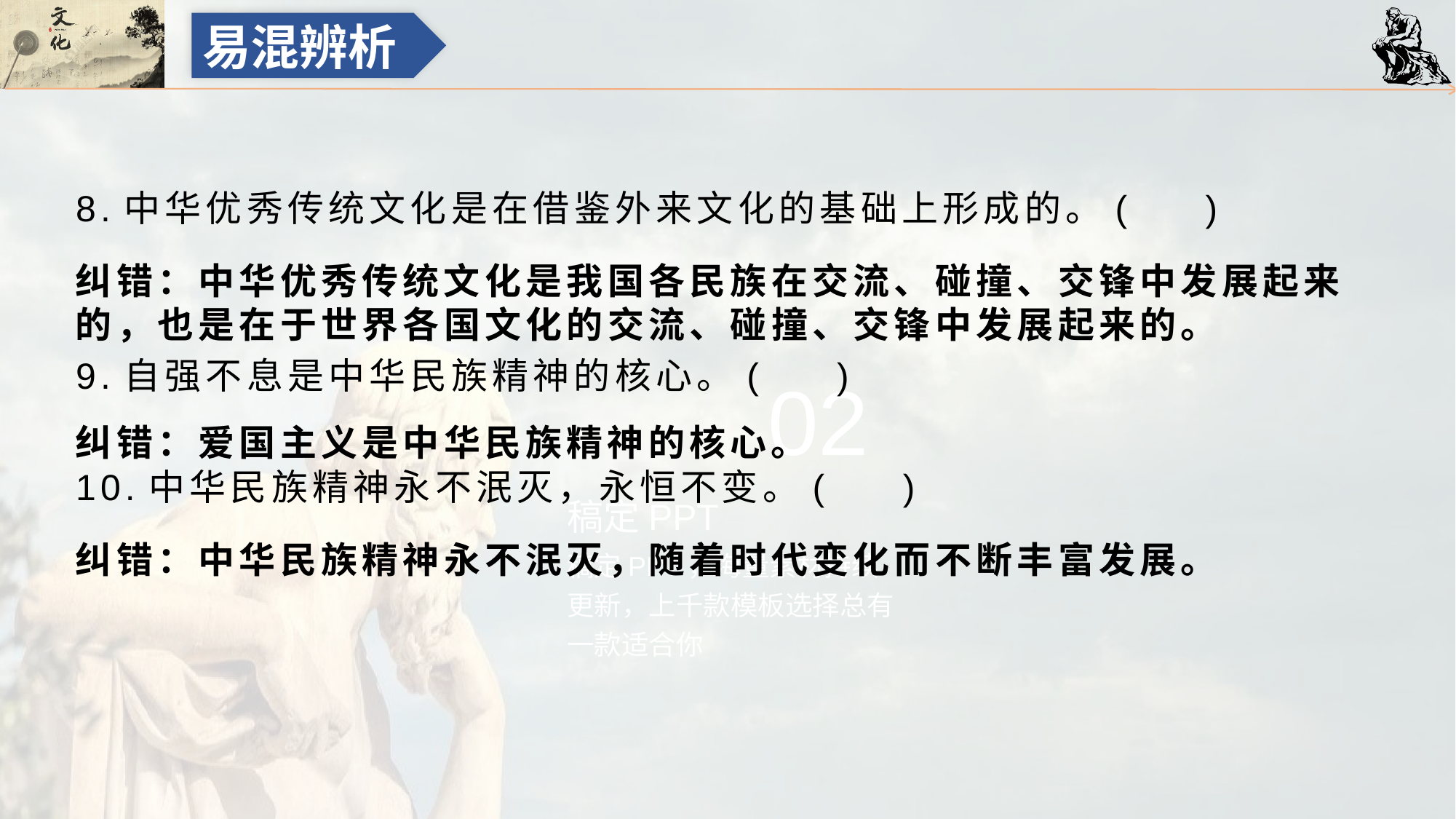

易混辨析
8.中华优秀传统文化是在借鉴外来文化的基础上形成的。(     )

9.自强不息是中华民族精神的核心。(     )

10.中华民族精神永不泯灭，永恒不变。(     )

纠错：中华优秀传统文化是我国各民族在交流、碰撞、交锋中发展起来的，也是在于世界各国文化的交流、碰撞、交锋中发展起来的。
02
纠错：爱国主义是中华民族精神的核心。
稿定PPT
稿定PPT，海量素材持续更新，上千款模板选择总有一款适合你
纠错：中华民族精神永不泯灭，随着时代变化而不断丰富发展。